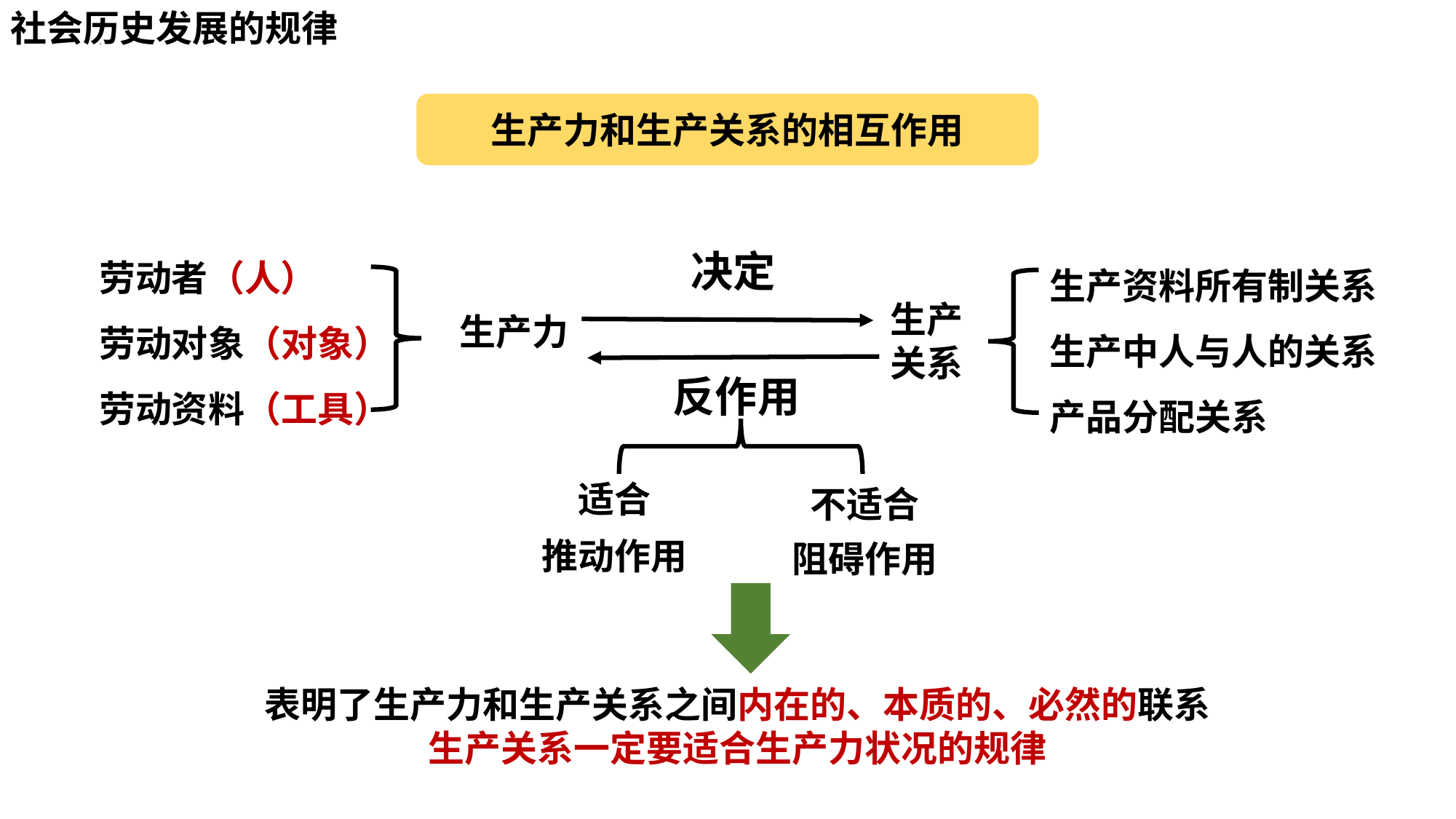

社会历史发展的规律
生产力和生产关系的相互作用
劳动者（人）
劳动对象（对象）
劳动资料（工具）
生产资料所有制关系
生产中人与人的关系
产品分配关系
决定

生产关系
生产力

反作用
适合
不适合
推动作用
阻碍作用

表明了生产力和生产关系之间内在的、本质的、必然的联系
生产关系一定要适合生产力状况的规律